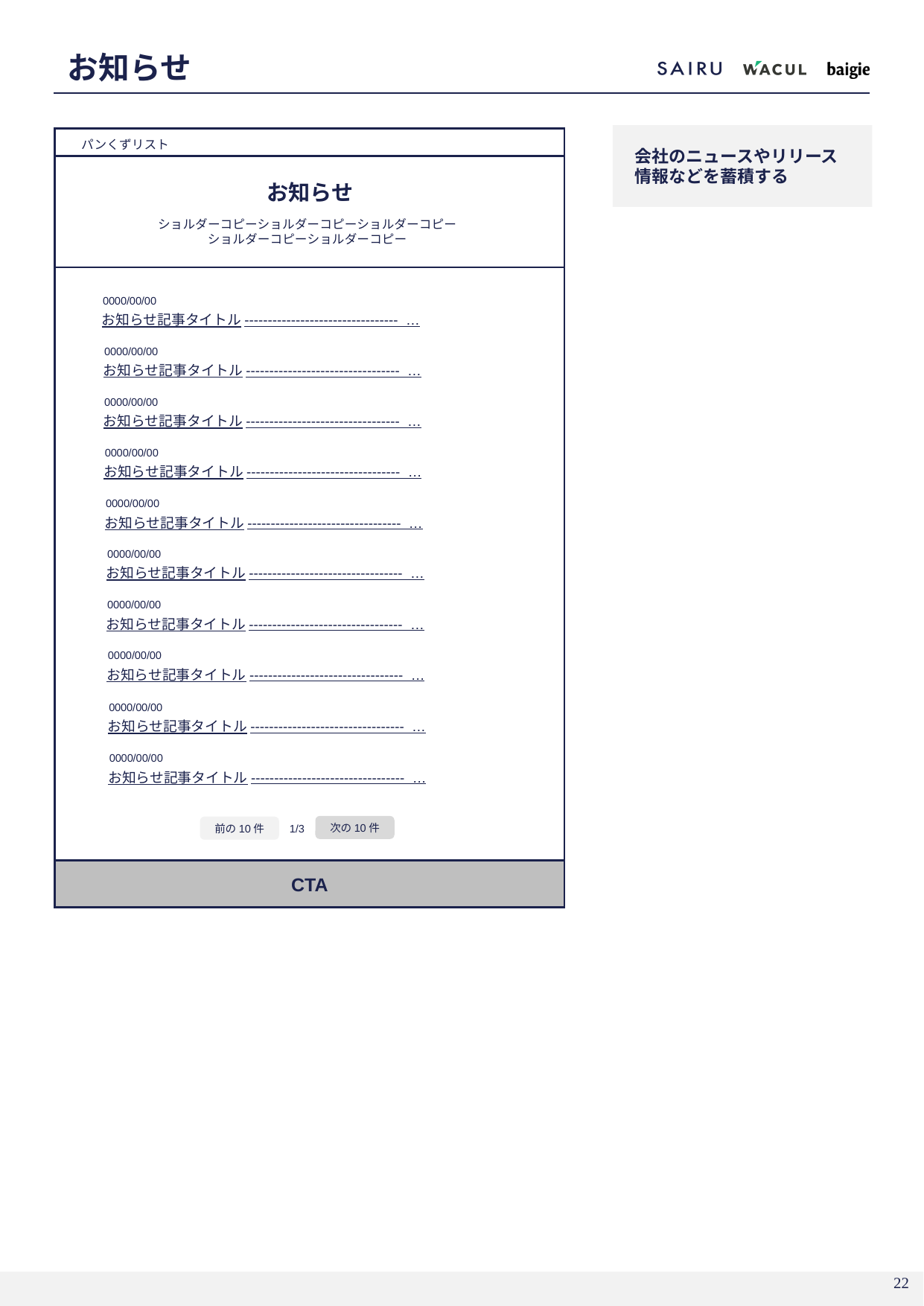

# お知らせ
会社のニュースやリリース情報などを蓄積する
パンくずリスト

お知らせ
ショルダーコピーショルダーコピーショルダーコピー
ショルダーコピーショルダーコピー

0000/00/00
お知らせ記事タイトル---------------------------------  …
0000/00/00
お知らせ記事タイトル---------------------------------  …
0000/00/00
お知らせ記事タイトル---------------------------------  …
0000/00/00
お知らせ記事タイトル---------------------------------  …
0000/00/00
お知らせ記事タイトル---------------------------------  …
0000/00/00
お知らせ記事タイトル---------------------------------  …
0000/00/00
お知らせ記事タイトル---------------------------------  …
0000/00/00
お知らせ記事タイトル---------------------------------  …
0000/00/00
お知らせ記事タイトル---------------------------------  …
0000/00/00
お知らせ記事タイトル---------------------------------  …
次の10件
前の10件
1/3
CTA
22